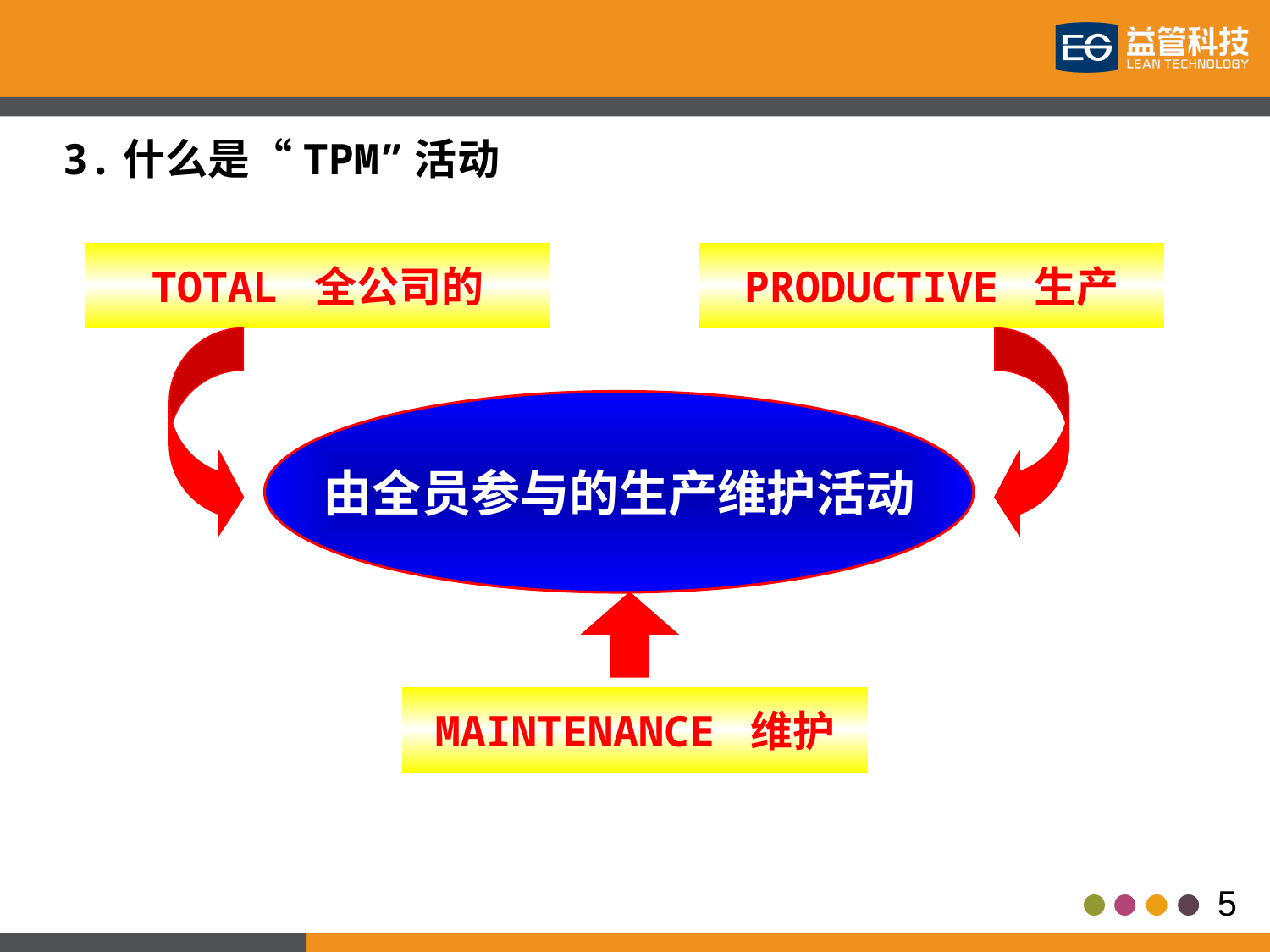

3.什么是“TPM”活动
TOTAL 全公司的
PRODUCTIVE 生产

由全员参与的生产维护活动

MAINTENANCE 维护